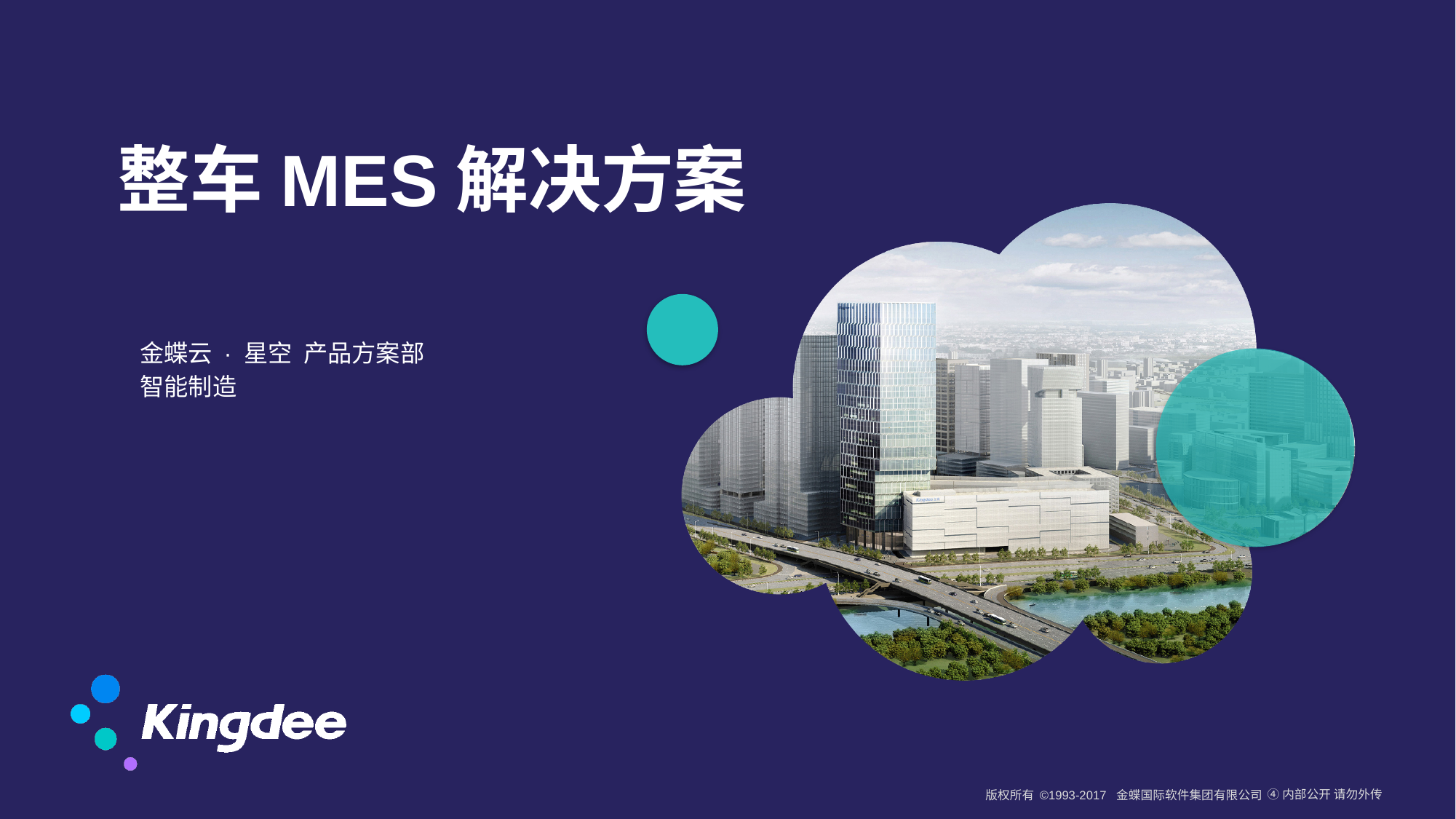

# 整车MES解决方案
金蝶云 · 星空  产品方案部
智能制造